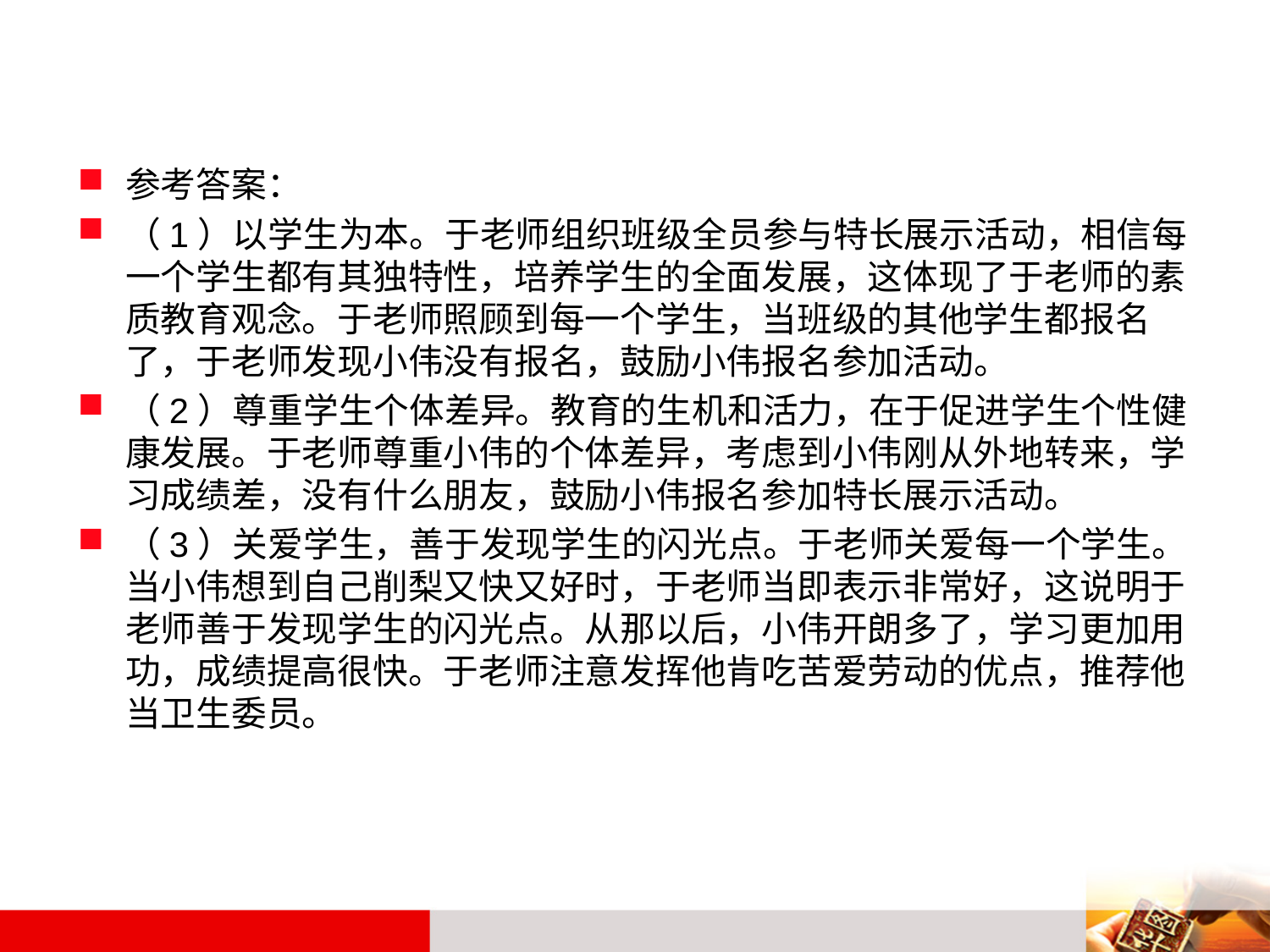

#
参考答案：
（1）以学生为本。于老师组织班级全员参与特长展示活动，相信每一个学生都有其独特性，培养学生的全面发展，这体现了于老师的素质教育观念。于老师照顾到每一个学生，当班级的其他学生都报名了，于老师发现小伟没有报名，鼓励小伟报名参加活动。
（2）尊重学生个体差异。教育的生机和活力，在于促进学生个性健康发展。于老师尊重小伟的个体差异，考虑到小伟刚从外地转来，学习成绩差，没有什么朋友，鼓励小伟报名参加特长展示活动。
（3）关爱学生，善于发现学生的闪光点。于老师关爱每一个学生。当小伟想到自己削梨又快又好时，于老师当即表示非常好，这说明于老师善于发现学生的闪光点。从那以后，小伟开朗多了，学习更加用功，成绩提高很快。于老师注意发挥他肯吃苦爱劳动的优点，推荐他当卫生委员。